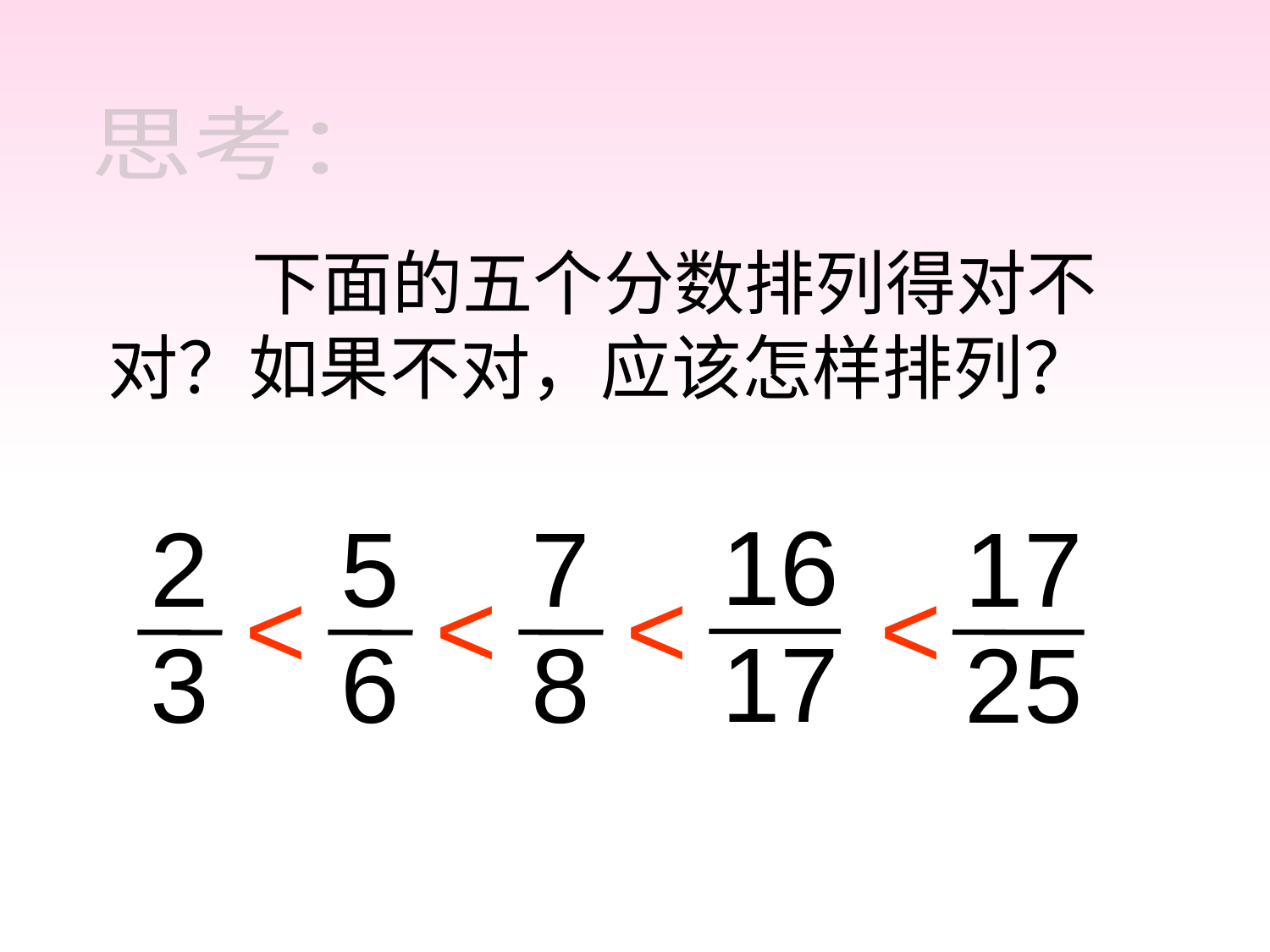

思考：
        下面的五个分数排列得对不对？如果不对，应该怎样排列？
16
17

7
8

17
25

2
3

5
6

<
<
<
<